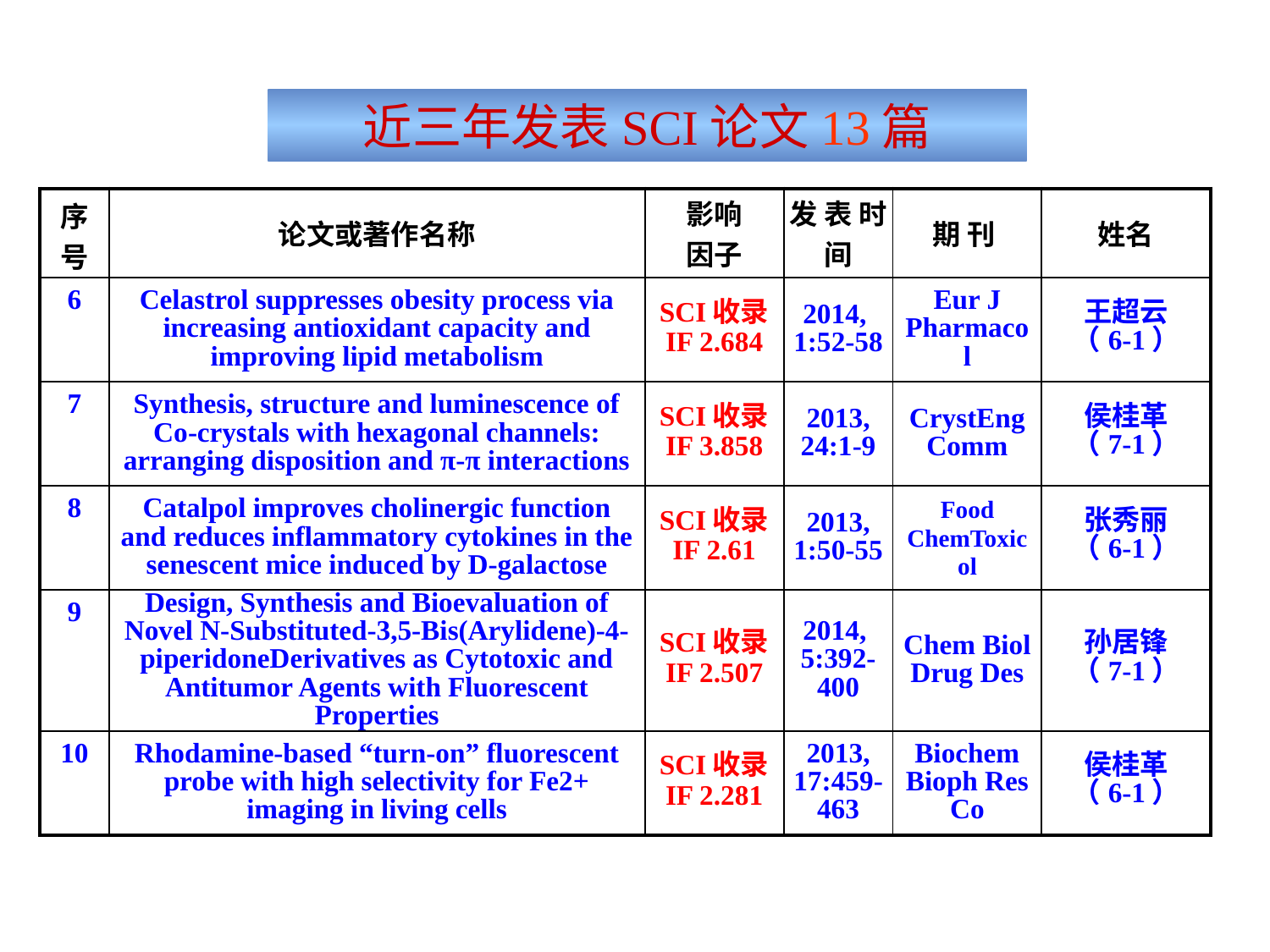

近三年发表SCI论文13篇
| 序号 | 论文或著作名称 | 影响 因子 | 发 表 时间 | 期 刊 | 姓名 |
| --- | --- | --- | --- | --- | --- |
| 6 | Celastrol suppresses obesity process via increasing antioxidant capacity and improving lipid metabolism | SCI收录 IF 2.684 | 2014, 1:52-58 | Eur J Pharmacol | 王超云 （6-1） |
| 7 | Synthesis, structure and luminescence of Co-crystals with hexagonal channels: arranging disposition and π-π interactions | SCI收录 IF 3.858 | 2013, 24:1-9 | CrystEngComm | 侯桂革 （7-1） |
| 8 | Catalpol improves cholinergic function and reduces inflammatory cytokines in the senescent mice induced by D-galactose | SCI收录 IF 2.61 | 2013, 1:50-55 | Food ChemToxicol | 张秀丽 （6-1） |
| 9 | Design, Synthesis and Bioevaluation of Novel N-Substituted-3,5-Bis(Arylidene)-4-piperidoneDerivatives as Cytotoxic and Antitumor Agents with Fluorescent Properties | SCI收录 IF 2.507 | 2014, 5:392-400 | Chem Biol Drug Des | 孙居锋 （7-1） |
| 10 | Rhodamine-based “turn-on” fluorescent probe with high selectivity for Fe2+ imaging in living cells | SCI收录 IF 2.281 | 2013, 17:459-463 | Biochem Bioph Res Co | 侯桂革 （6-1） |